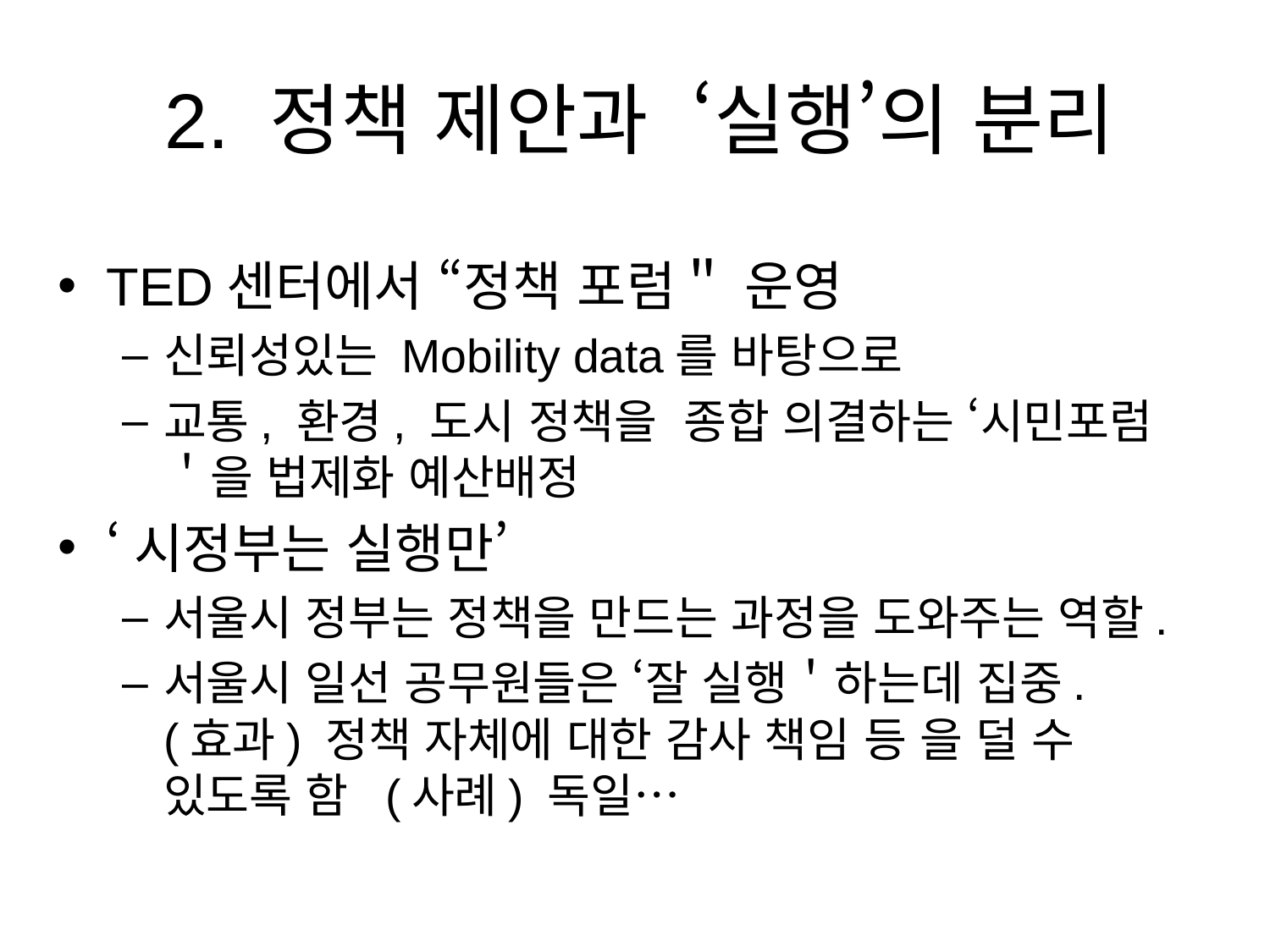

# 2. 정책 제안과  ‘실행’의 분리
TED센터에서 “정책 포럼＂ 운영
신뢰성있는 Mobility data를 바탕으로
교통, 환경, 도시 정책을  종합 의결하는 ‘시민포럼＇을 법제화 예산배정
‘시정부는 실행만’
서울시 정부는 정책을 만드는 과정을 도와주는 역할.
서울시 일선 공무원들은 ‘잘 실행＇하는데 집중.    (효과) 정책 자체에 대한 감사 책임 등 을 덜 수 있도록 함  (사례) 독일…